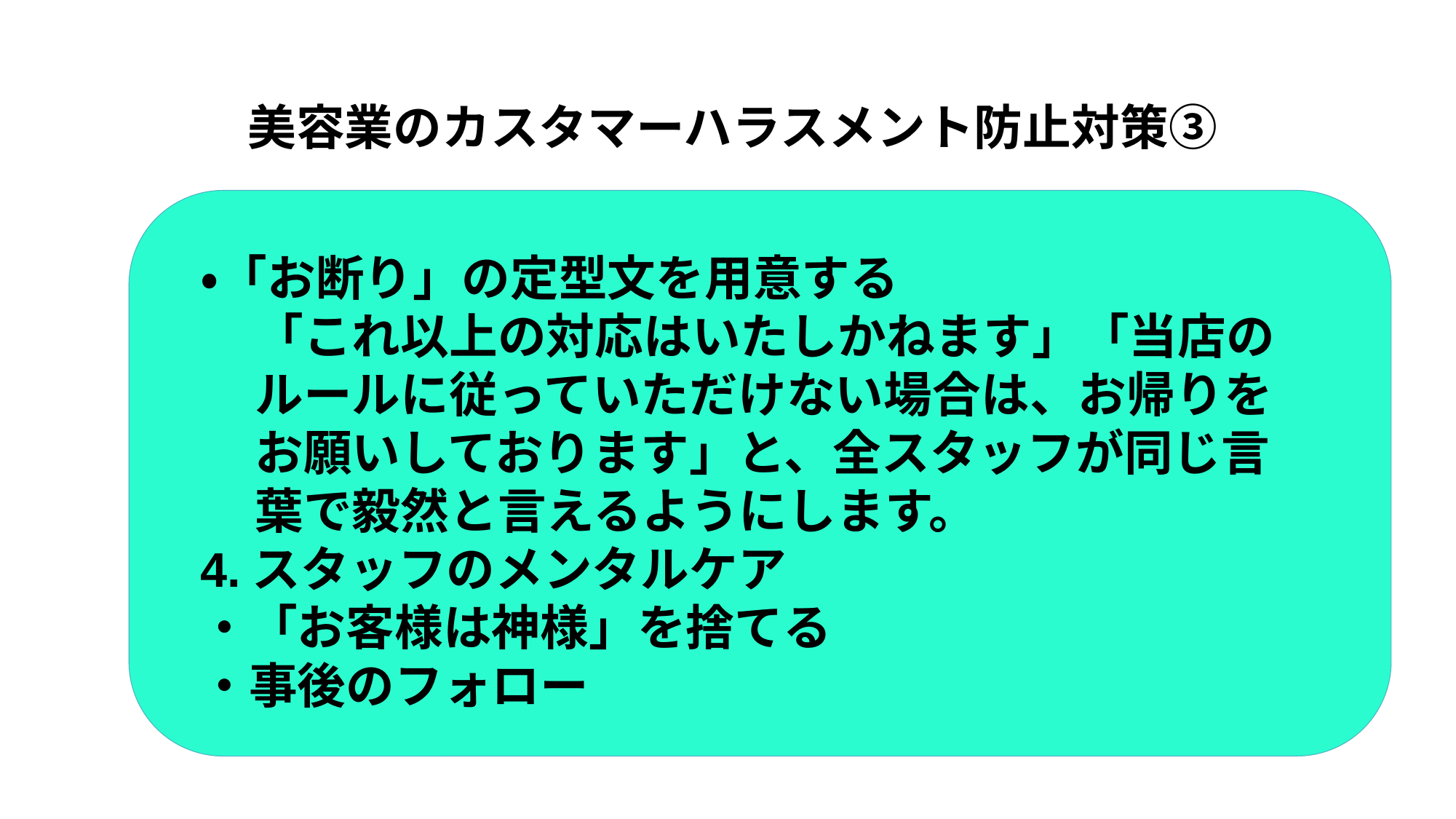

# 美容業のカスタマーハラスメント防止対策③

・「お断り」の定型文を用意する
「これ以上の対応はいたしかねます」「当店のルールに従っていただけない場合は、お帰りをお願いしております」と、全スタッフが同じ言葉で毅然と言えるようにします。
4.スタッフのメンタルケア
・「お客様は神様」を捨てる
・事後のフォロー